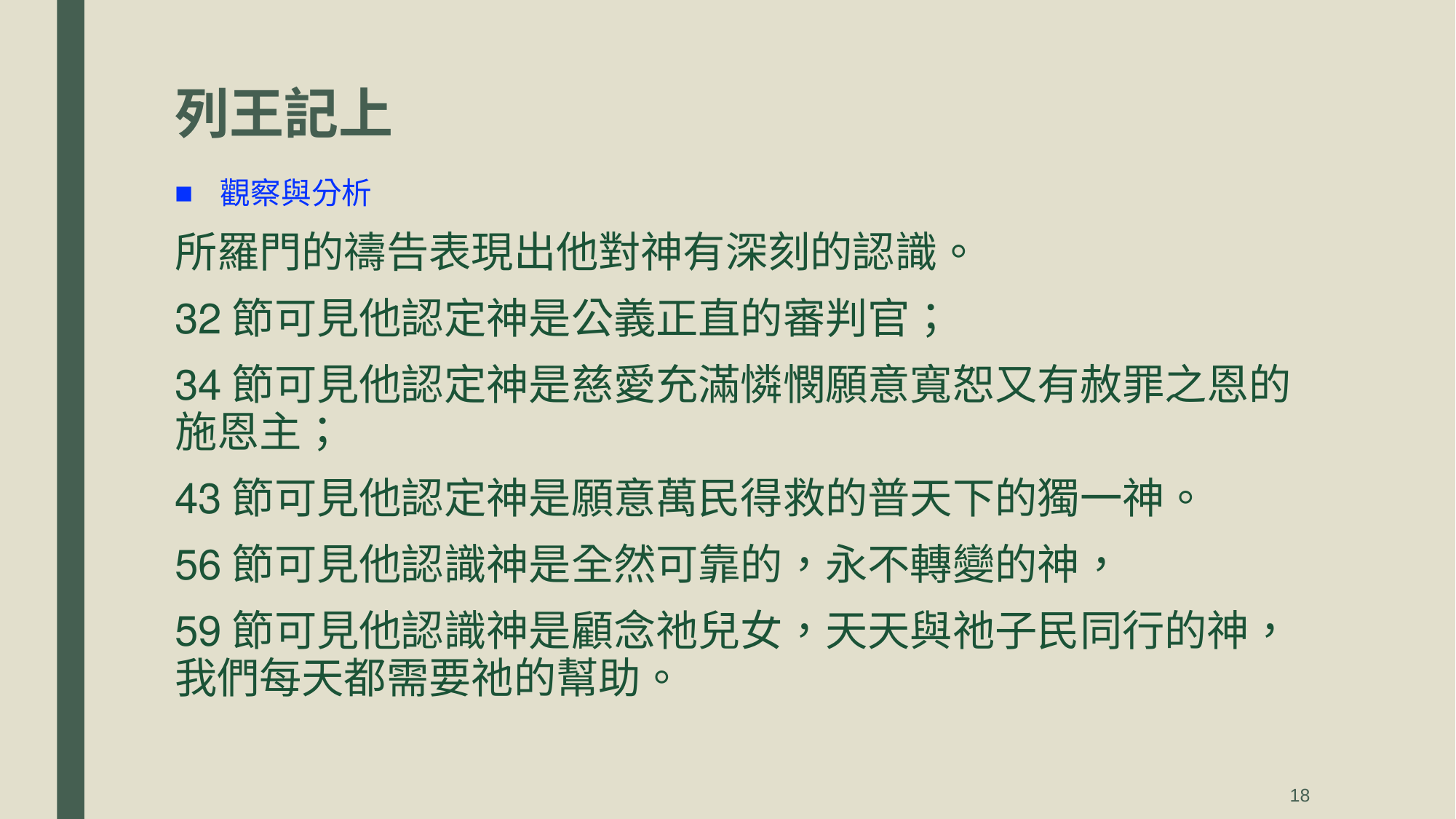

# 列王記上
觀察與分析
所羅門的禱告表現出他對神有深刻的認識。
32節可見他認定神是公義正直的審判官；
34節可見他認定神是慈愛充滿憐憫願意寬恕又有赦罪之恩的施恩主；
43節可見他認定神是願意萬民得救的普天下的獨一神。
56節可見他認識神是全然可靠的，永不轉變的神，
59節可見他認識神是顧念祂兒女，天天與祂子民同行的神，我們每天都需要祂的幫助。

18